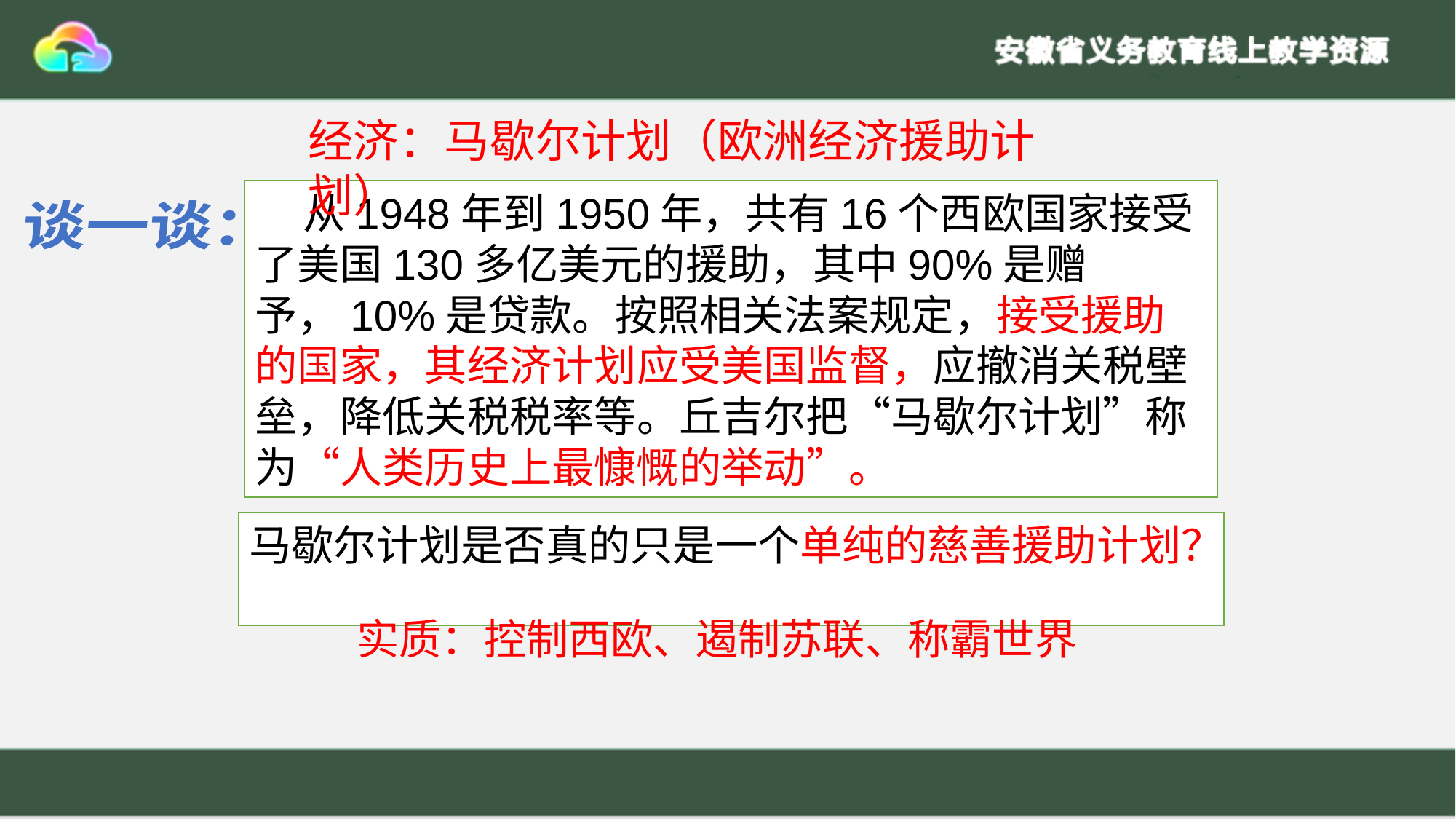

经济：马歇尔计划（欧洲经济援助计划）
    从1948年到1950年，共有16个西欧国家接受了美国130多亿美元的援助，其中90%是赠予，10%是贷款。按照相关法案规定，接受援助的国家，其经济计划应受美国监督，应撤消关税壁垒，降低关税税率等。丘吉尔把“马歇尔计划”称为“人类历史上最慷慨的举动”。
谈一谈：

马歇尔计划是否真的只是一个单纯的慈善援助计划？
实质：控制西欧、遏制苏联、称霸世界